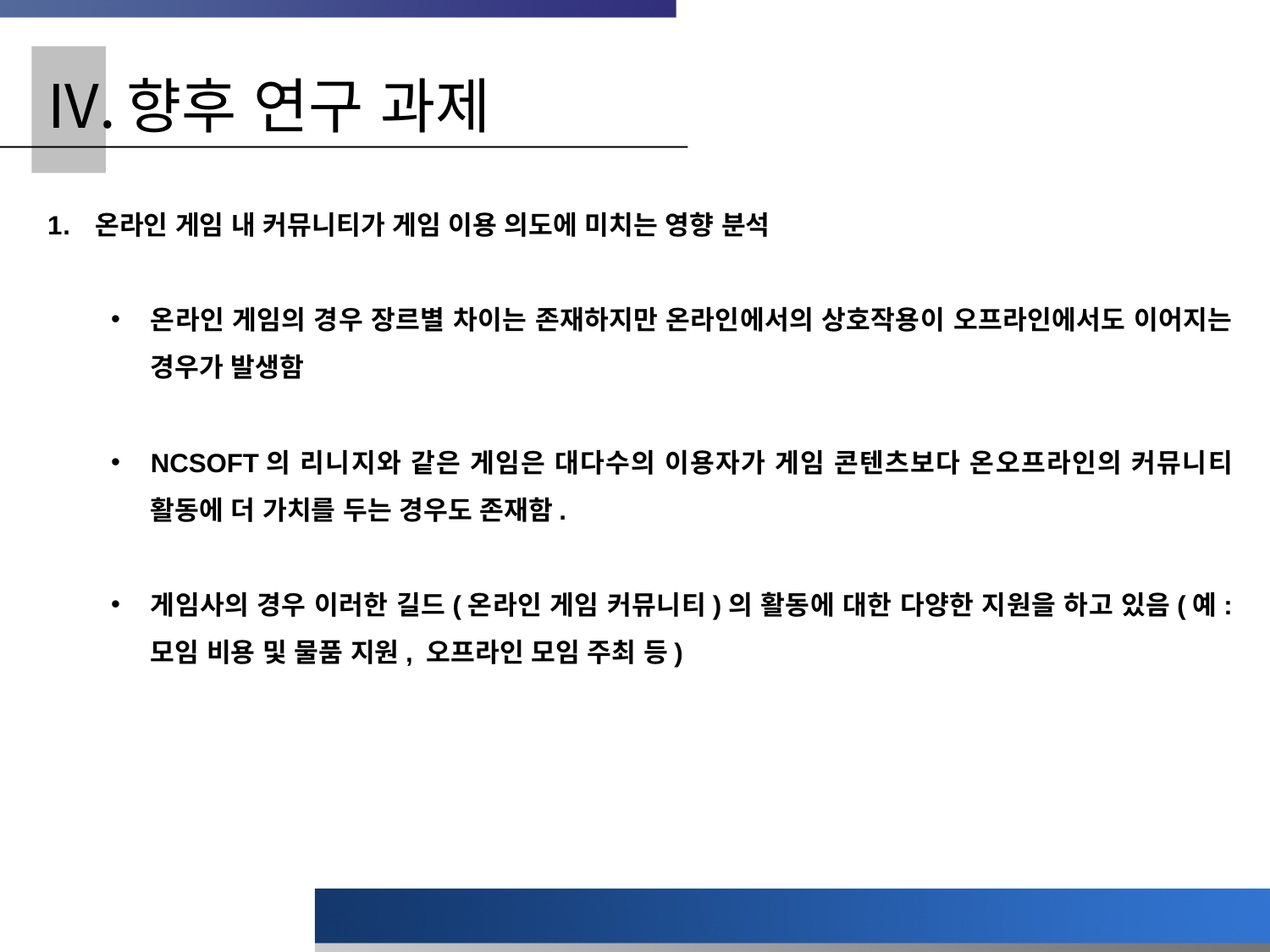

향후 연구 과제

온라인 게임 내 커뮤니티가 게임 이용 의도에 미치는 영향 분석

온라인 게임의 경우 장르별 차이는 존재하지만 온라인에서의 상호작용이 오프라인에서도 이어지는 경우가 발생함

NCSOFT의 리니지와 같은 게임은 대다수의 이용자가 게임 콘텐츠보다 온오프라인의 커뮤니티 활동에 더 가치를 두는 경우도 존재함.

게임사의 경우 이러한 길드(온라인 게임 커뮤니티)의 활동에 대한 다양한 지원을 하고 있음(예: 모임 비용 및 물품 지원, 오프라인 모임 주최 등)